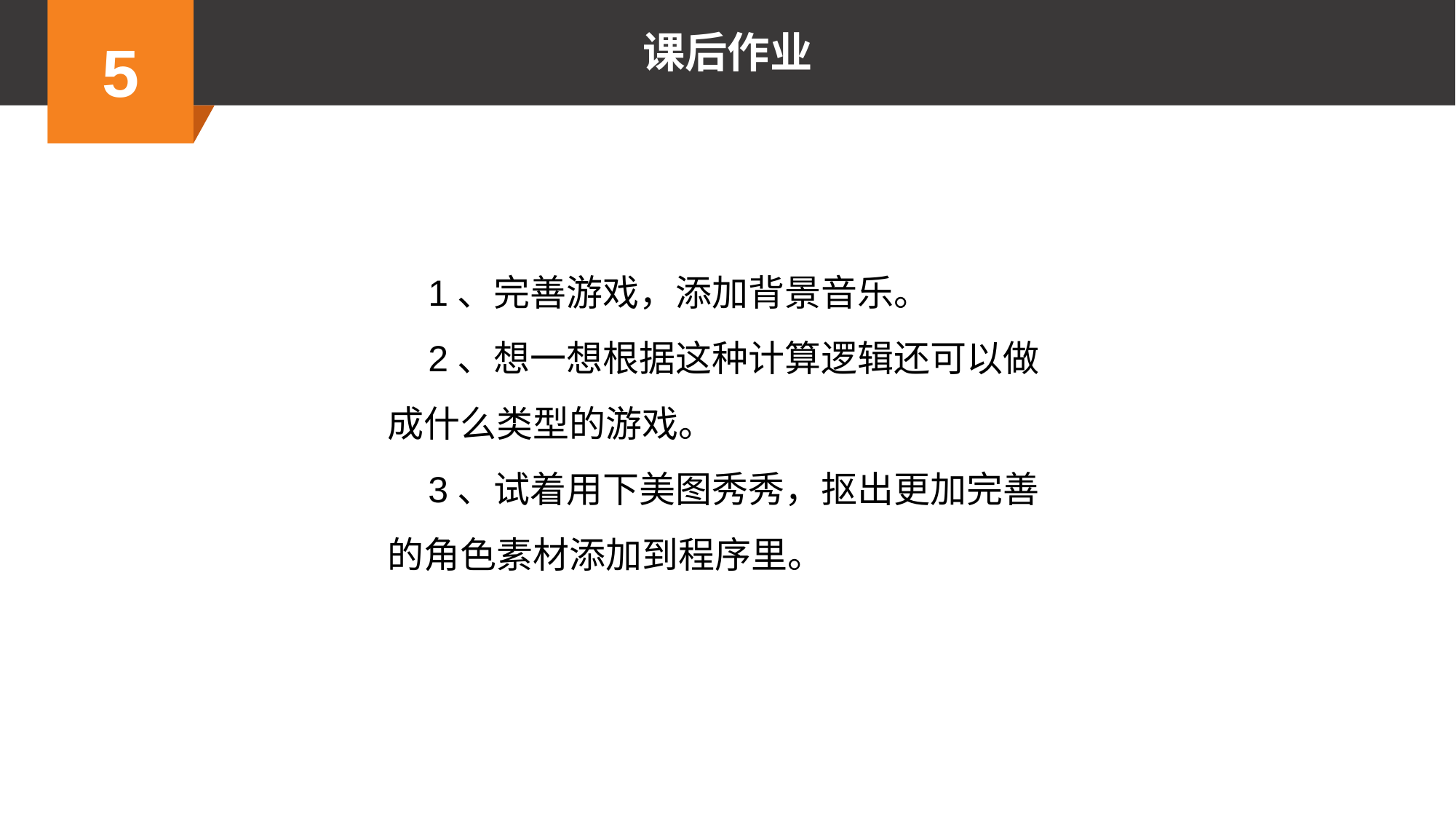

1、完善游戏，添加背景音乐。
    2、想一想根据这种计算逻辑还可以做成什么类型的游戏。
    3、试着用下美图秀秀，抠出更加完善的角色素材添加到程序里。